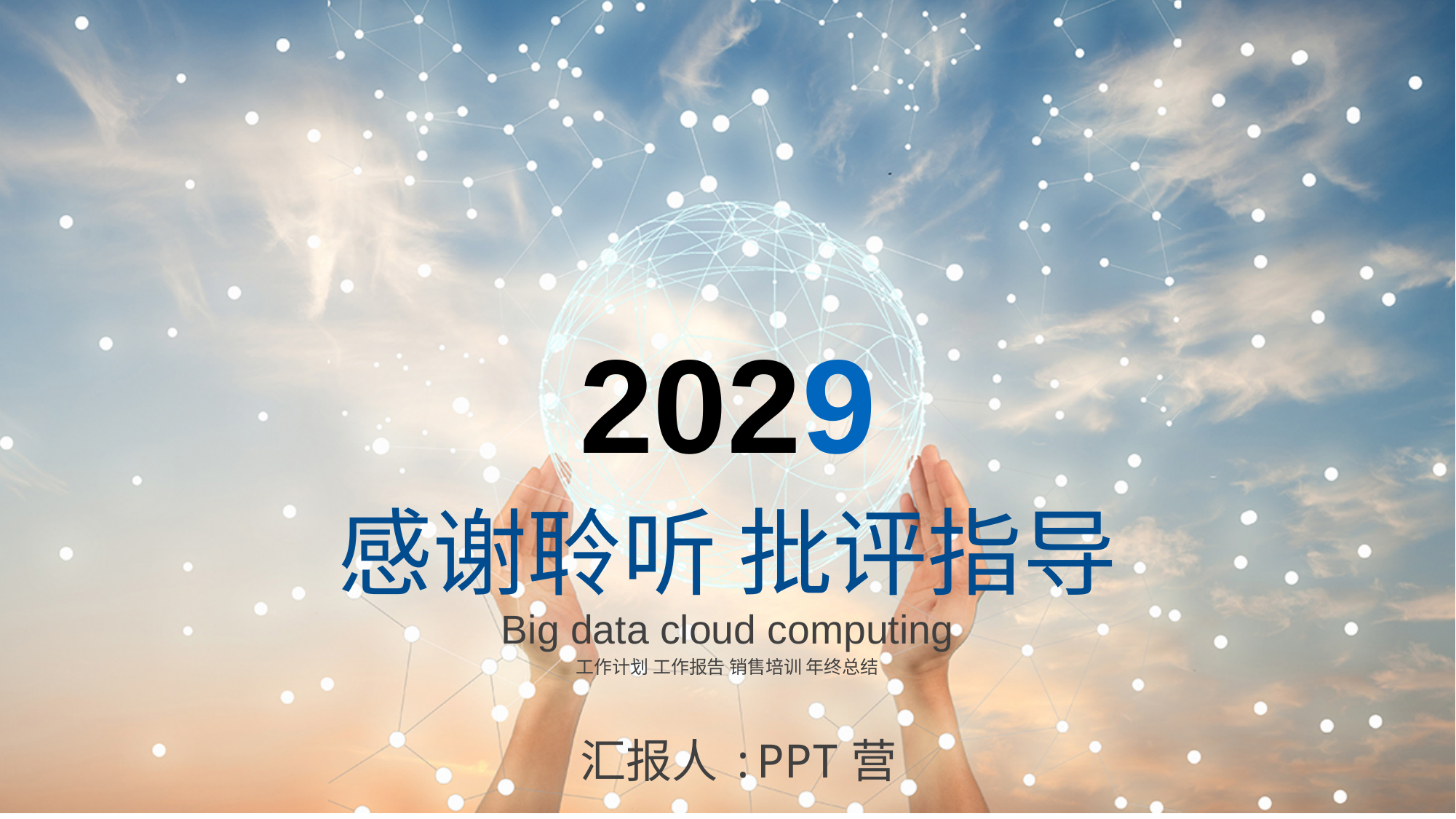

2029
感谢聆听 批评指导
Big data cloud computing
工作计划 工作报告 销售培训 年终总结
汇报人:PPT营